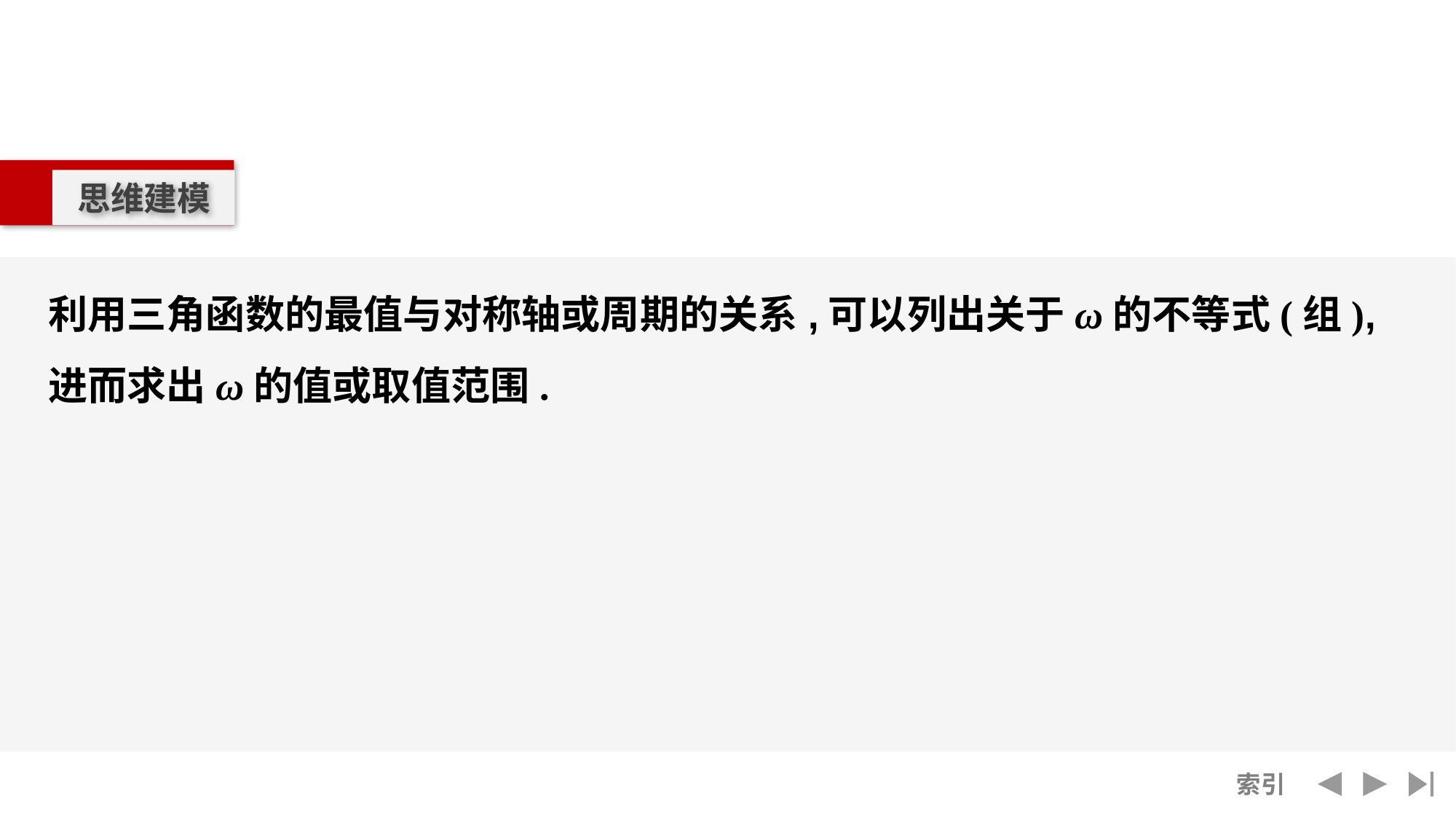

思维建模

利用三角函数的最值与对称轴或周期的关系,可以列出关于ω的不等式(组),进而求出ω的值或取值范围.